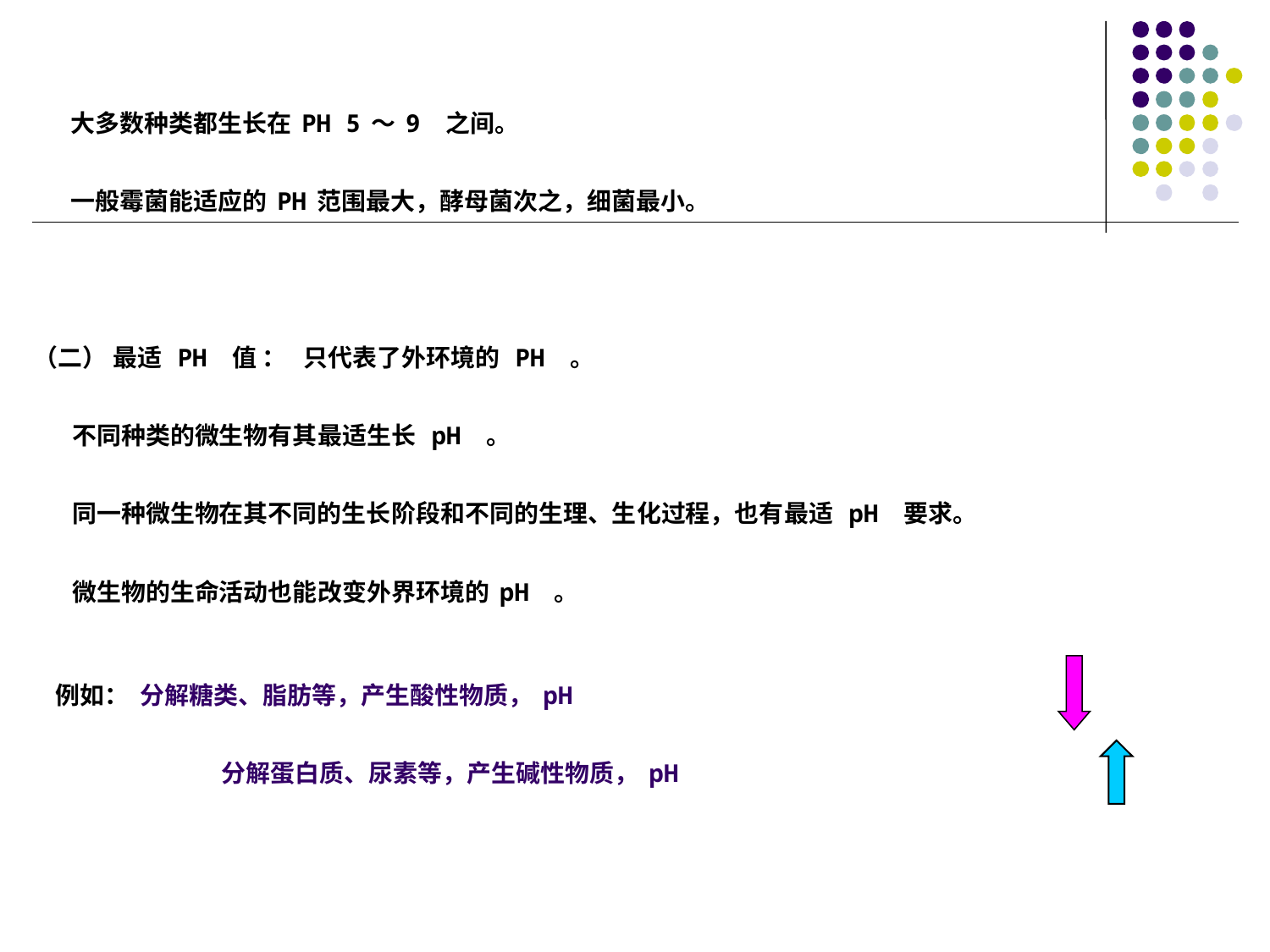

大多数种类都生长在PH 5～9 之间。
 一般霉菌能适应的PH范围最大，酵母菌次之，细菌最小。
（二） 最适 PH 值 ：   只代表了外环境的 PH 。
       不同种类的微生物有其最适生长 pH 。
       同一种微生物在其不同的生长阶段和不同的生理、生化过程，也有最适 pH 要求。
       微生物的生命活动也能改变外界环境的pH 。
    例如：  分解糖类、脂肪等，产生酸性物质，pH
            分解蛋白质、尿素等，产生碱性物质，pH